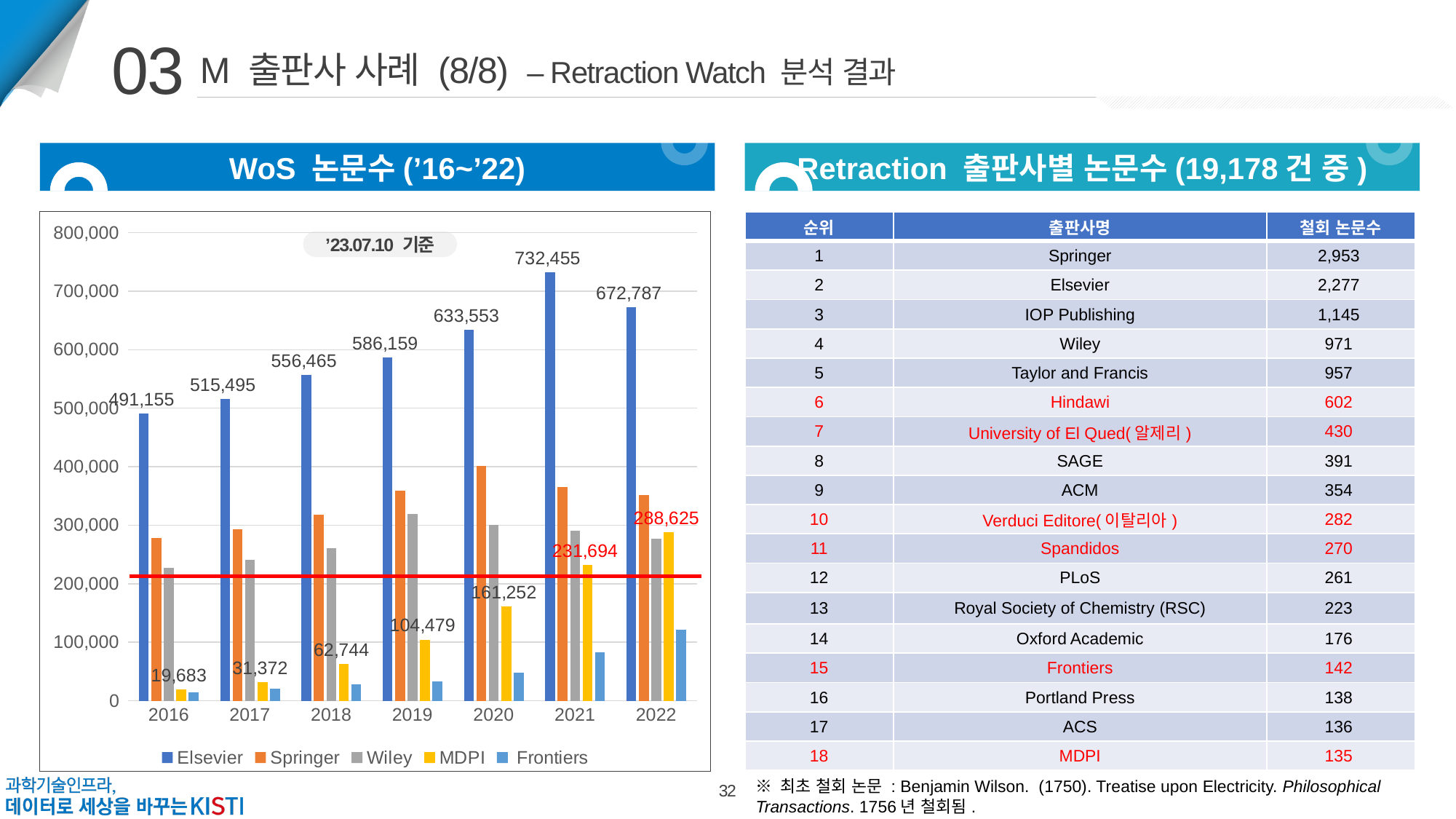

03
M 출판사 사례 (8/8)  – Retraction Watch 분석 결과

WoS 논문수(’16~’22)

Retraction 출판사별 논문수(19,178건 중)

M 출판사의 전체 논문수

### Chart

| Category | Elsevier | Springer | Wiley | MDPI |  Frontiers |
|---|---|---|---|---|---|
| 2016 | 491155.0 | 278317.0 | 226643.0 | 19683.0 | 14500.0 |
| 2017 | 515495.0 | 292653.0 | 240976.0 | 31372.0 | 20074.0 |
| 2018 | 556465.0 | 317937.0 | 261153.0 | 62744.0 | 28151.0 |
| 2019 | 586159.0 | 358527.0 | 318712.0 | 104479.0 | 32616.0 |
| 2020 | 633553.0 | 401455.0 | 300251.0 | 161252.0 | 48269.0 |
| 2021 | 732455.0 | 364804.0 | 290013.0 | 231694.0 | 83049.0 |
| 2022 | 672787.0 | 351240.0 | 277464.0 | 288625.0 | 121083.0 |
| 순위 | 출판사명 | 철회 논문수 |
| --- | --- | --- |
| 1 | Springer | 2,953 |
| 2 | Elsevier | 2,277 |
| 3 | IOP Publishing | 1,145 |
| 4 | Wiley | 971 |
| 5 | Taylor and Francis | 957 |
| 6 | Hindawi | 602 |
| 7 | University of El Qued(알제리) | 430 |
| 8 | SAGE | 391 |
| 9 | ACM | 354 |
| 10 | Verduci Editore(이탈리아) | 282 |
| 11 | Spandidos | 270 |
| 12 | PLoS | 261 |
| 13 | Royal Society of Chemistry (RSC) | 223 |
| 14 | Oxford Academic | 176 |
| 15 | Frontiers | 142 |
| 16 | Portland Press | 138 |
| 17 | ACS | 136 |
| 18 | MDPI | 135 |

’23.07.10 기준

※ 최초 철회 논문 : Benjamin Wilson.  (1750). Treatise upon Electricity. Philosophical Transactions. 1756년 철회됨.
32